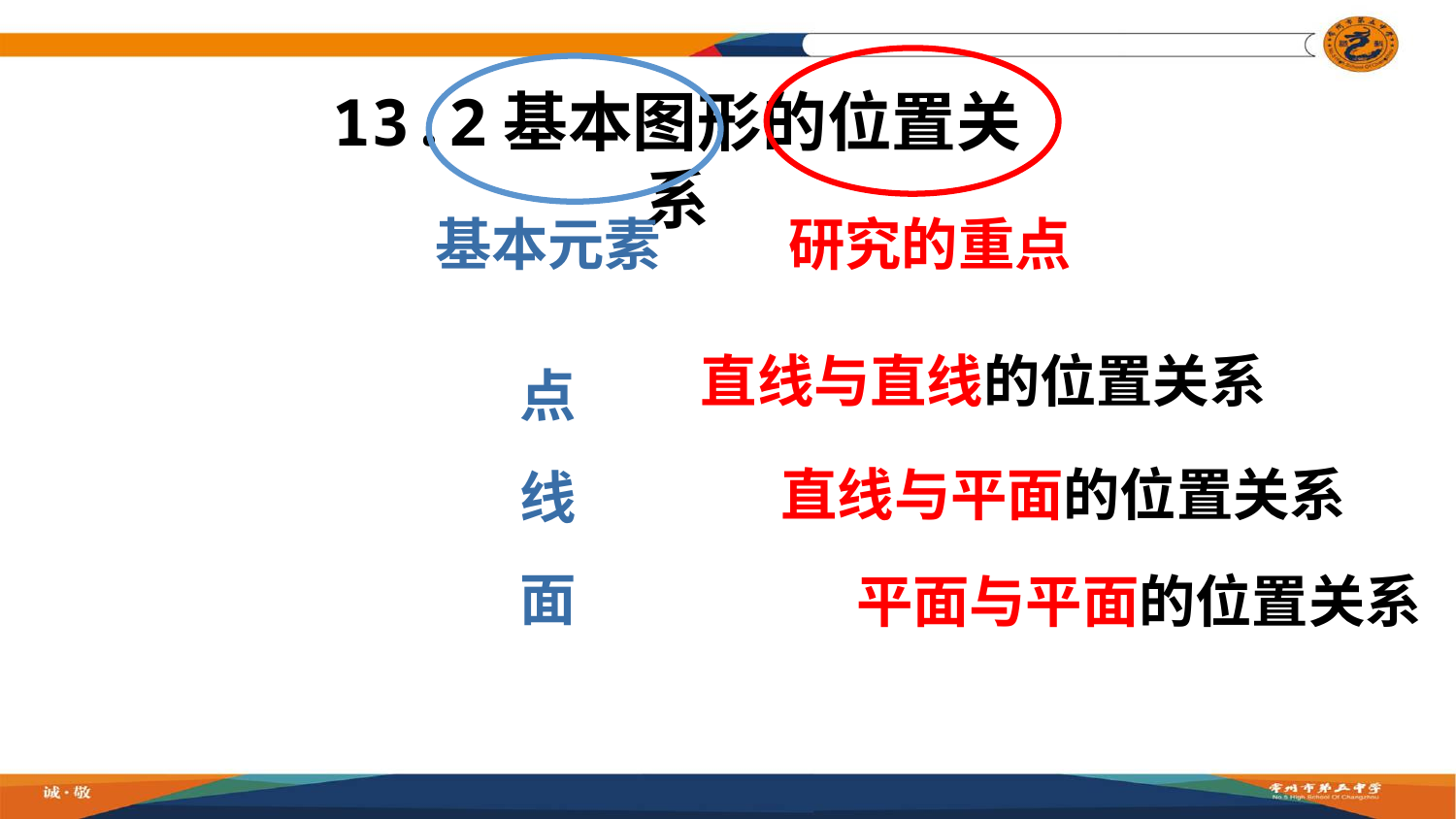

研究的重点

基本元素
13.2基本图形的位置关系
点
线
面
直线与直线的位置关系
直线与平面的位置关系
平面与平面的位置关系